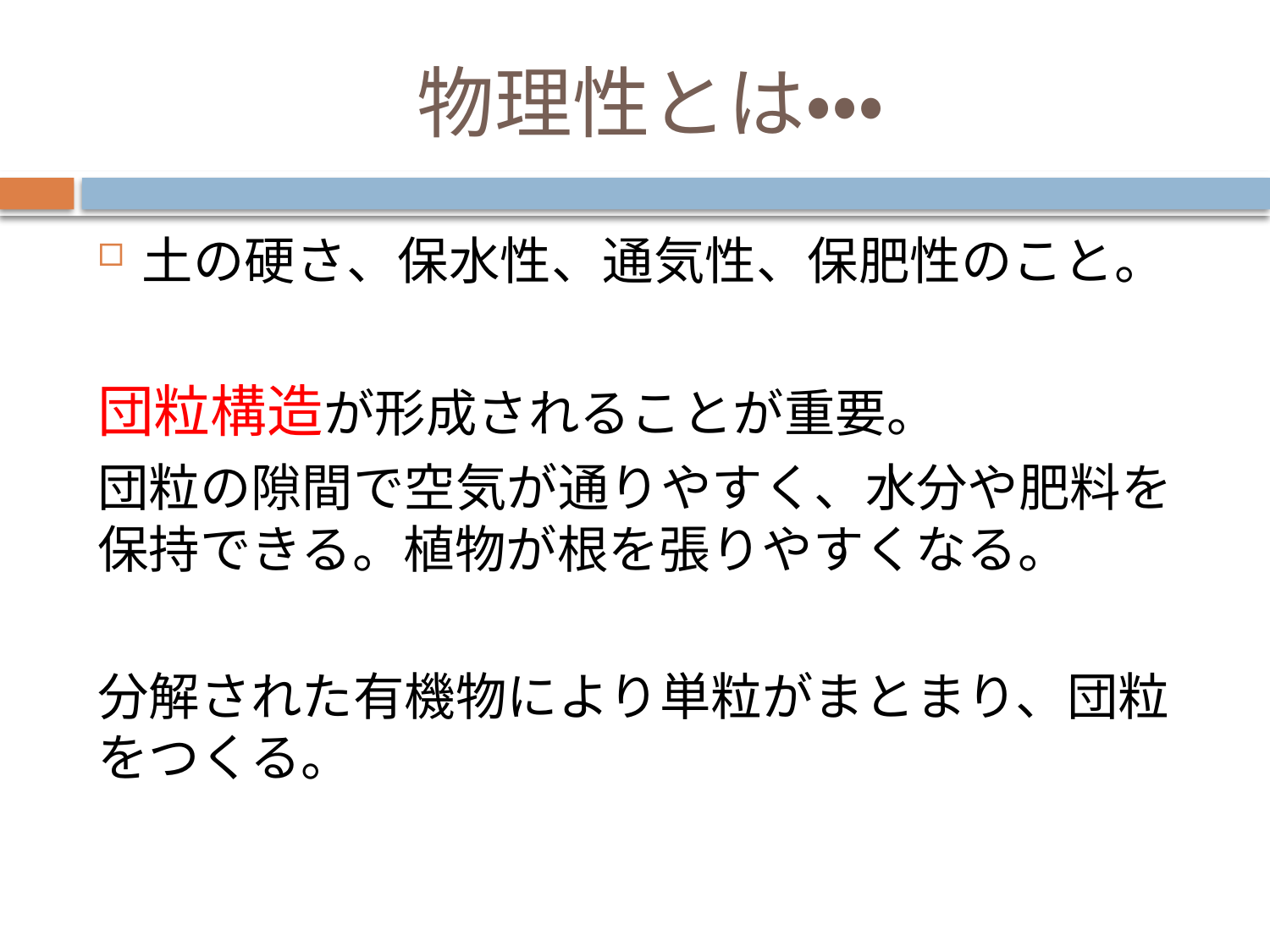

# 物理性とは・・・
土の硬さ、保水性、通気性、保肥性のこと。

団粒構造が形成されることが重要。
団粒の隙間で空気が通りやすく、水分や肥料を保持できる。植物が根を張りやすくなる。

分解された有機物により単粒がまとまり、団粒をつくる。